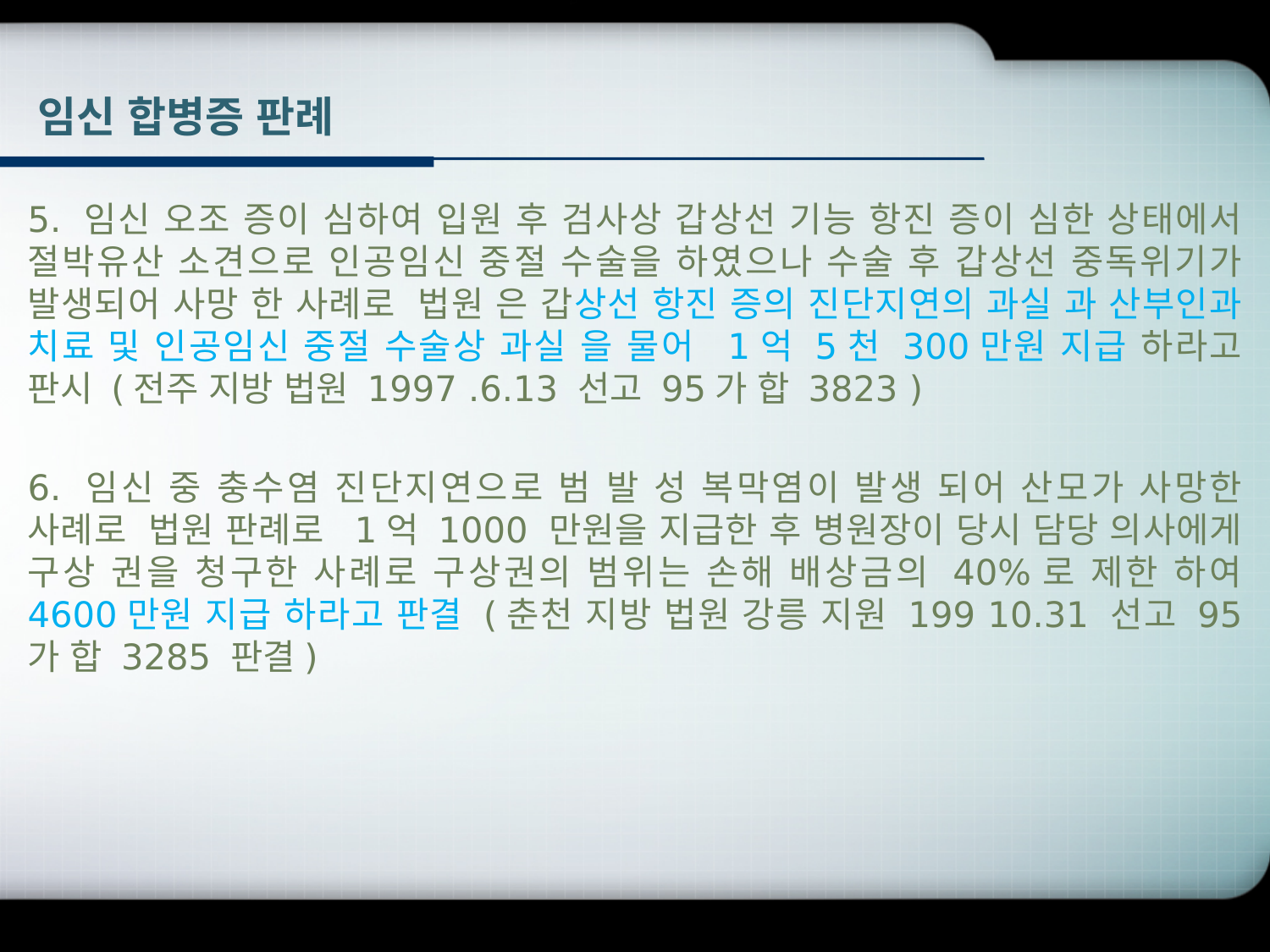

# 임신 합병증 판례
5. 임신 오조 증이 심하여 입원 후 검사상 갑상선 기능 항진 증이 심한 상태에서 절박유산 소견으로 인공임신 중절 수술을 하였으나 수술 후 갑상선 중독위기가 발생되어 사망 한 사례로  법원 은 갑상선 항진 증의 진단지연의 과실 과 산부인과 치료 및 인공임신 중절 수술상 과실 을 물어  1억 5천 300만원 지급 하라고 판시 (전주 지방 법원 1997 .6.13 선고 95가 합 3823 )

6. 임신 중 충수염 진단지연으로 범 발 성 복막염이 발생 되어 산모가 사망한 사례로  법원 판례로  1억 1000 만원을 지급한 후 병원장이 당시 담당 의사에게 구상 권을 청구한 사례로 구상권의 범위는 손해 배상금의 40%로 제한 하여 4600만원 지급 하라고 판결 (춘천 지방 법원 강릉 지원 199 10.31 선고 95 가 합 3285 판결)